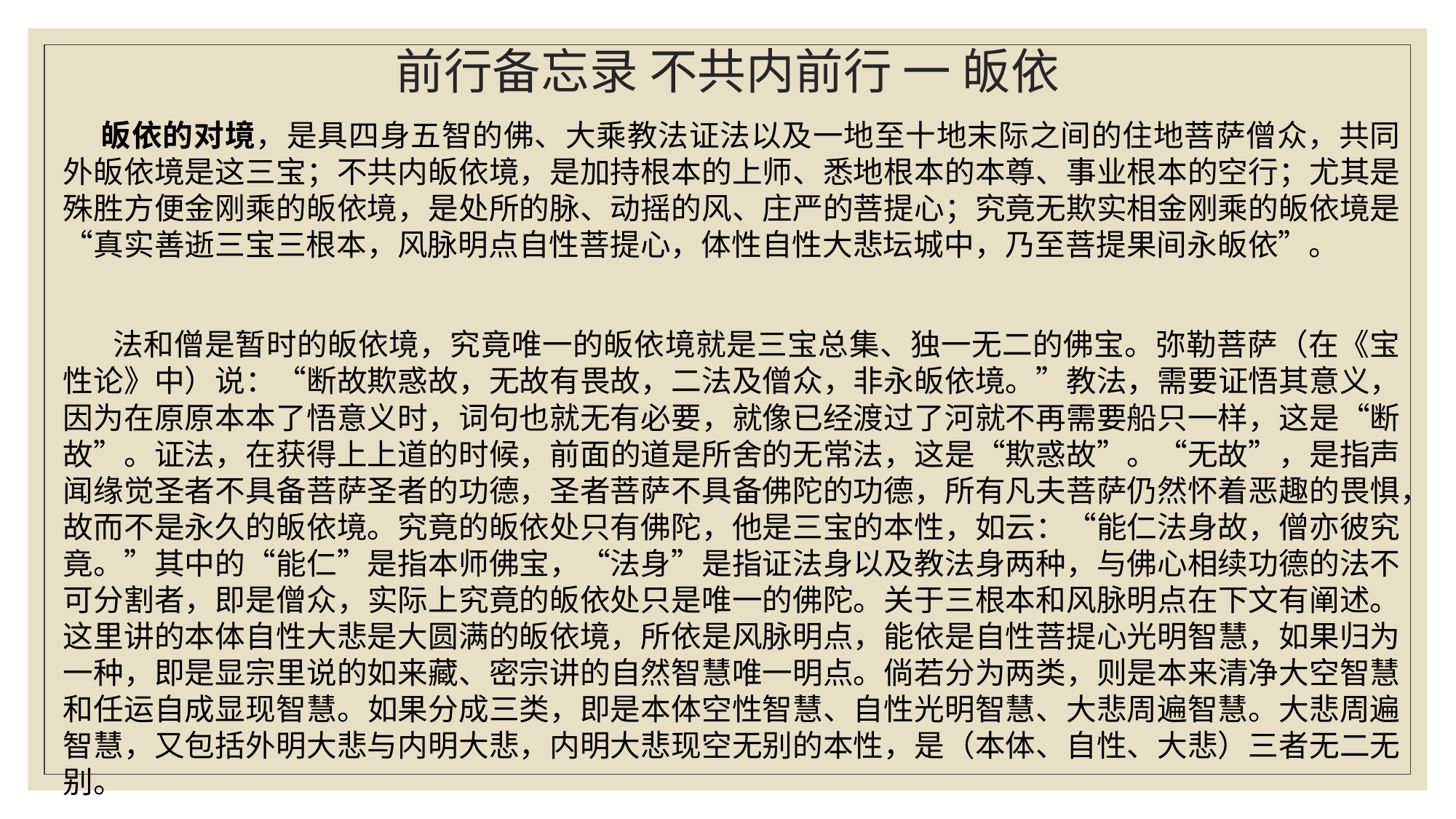

# 前行备忘录 不共内前行 一 皈依
    皈依的对境，是具四身五智的佛、大乘教法证法以及一地至十地末际之间的住地菩萨僧众，共同外皈依境是这三宝；不共内皈依境，是加持根本的上师、悉地根本的本尊、事业根本的空行；尤其是殊胜方便金刚乘的皈依境，是处所的脉、动摇的风、庄严的菩提心；究竟无欺实相金刚乘的皈依境是“真实善逝三宝三根本，风脉明点自性菩提心，体性自性大悲坛城中，乃至菩提果间永皈依”。

      法和僧是暂时的皈依境，究竟唯一的皈依境就是三宝总集、独一无二的佛宝。弥勒菩萨（在《宝性论》中）说：“断故欺惑故，无故有畏故，二法及僧众，非永皈依境。”教法，需要证悟其意义，因为在原原本本了悟意义时，词句也就无有必要，就像已经渡过了河就不再需要船只一样，这是“断故”。证法，在获得上上道的时候，前面的道是所舍的无常法，这是“欺惑故”。“无故”，是指声闻缘觉圣者不具备菩萨圣者的功德，圣者菩萨不具备佛陀的功德，所有凡夫菩萨仍然怀着恶趣的畏惧，故而不是永久的皈依境。究竟的皈依处只有佛陀，他是三宝的本性，如云：“能仁法身故，僧亦彼究竟。”其中的“能仁”是指本师佛宝，“法身”是指证法身以及教法身两种，与佛心相续功德的法不可分割者，即是僧众，实际上究竟的皈依处只是唯一的佛陀。关于三根本和风脉明点在下文有阐述。这里讲的本体自性大悲是大圆满的皈依境，所依是风脉明点，能依是自性菩提心光明智慧，如果归为一种，即是显宗里说的如来藏、密宗讲的自然智慧唯一明点。倘若分为两类，则是本来清净大空智慧和任运自成显现智慧。如果分成三类，即是本体空性智慧、自性光明智慧、大悲周遍智慧。大悲周遍智慧，又包括外明大悲与内明大悲，内明大悲现空无别的本性，是（本体、自性、大悲）三者无二无别。